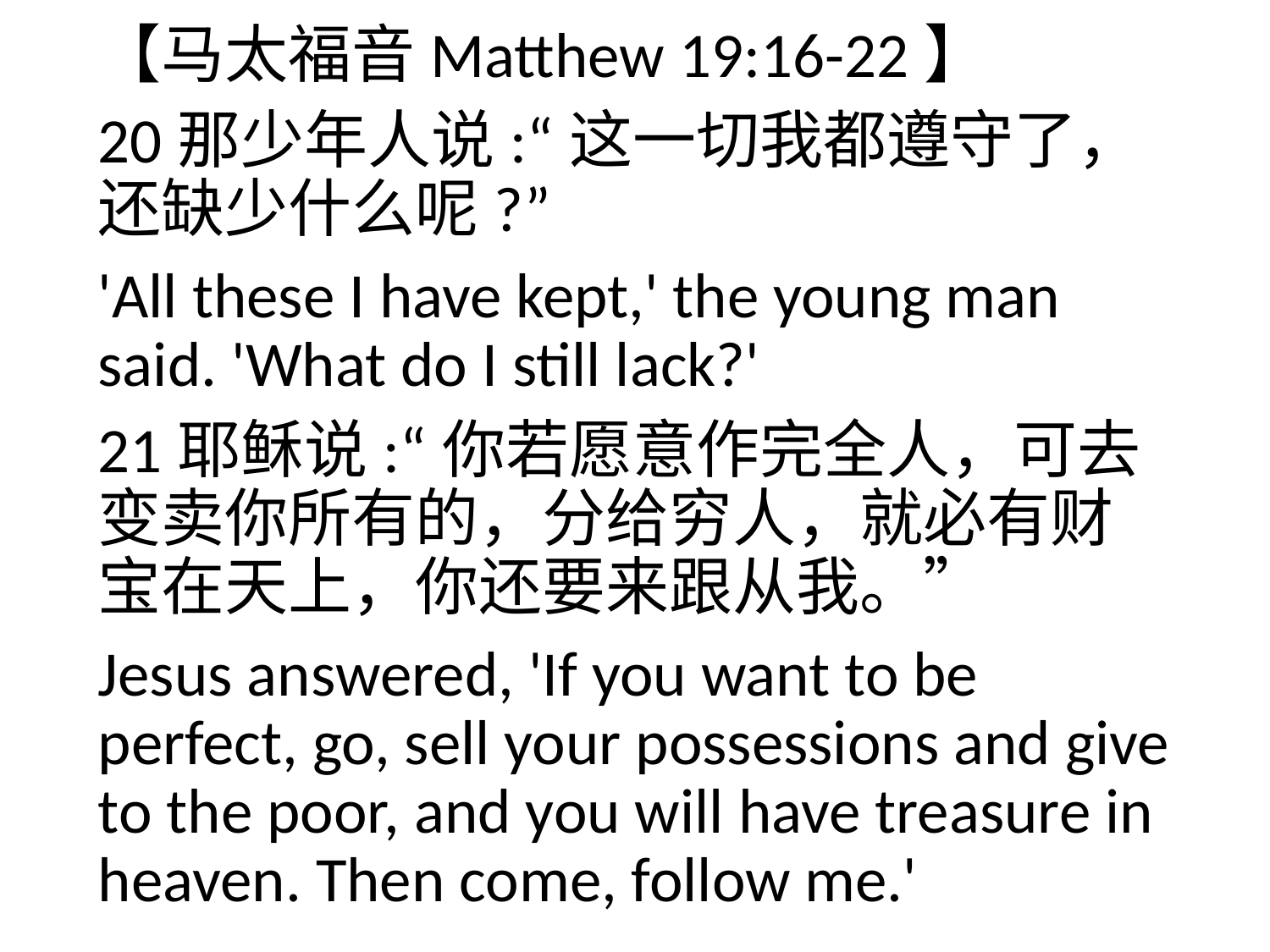

【马太福音Matthew 19:16-22】
20那少年人说:“这一切我都遵守了，还缺少什么呢?”
'All these I have kept,' the young man said. 'What do I still lack?'
21耶稣说:“你若愿意作完全人，可去变卖你所有的，分给穷人，就必有财宝在天上，你还要来跟从我。”
Jesus answered, 'If you want to be perfect, go, sell your possessions and give to the poor, and you will have treasure in heaven. Then come, follow me.'